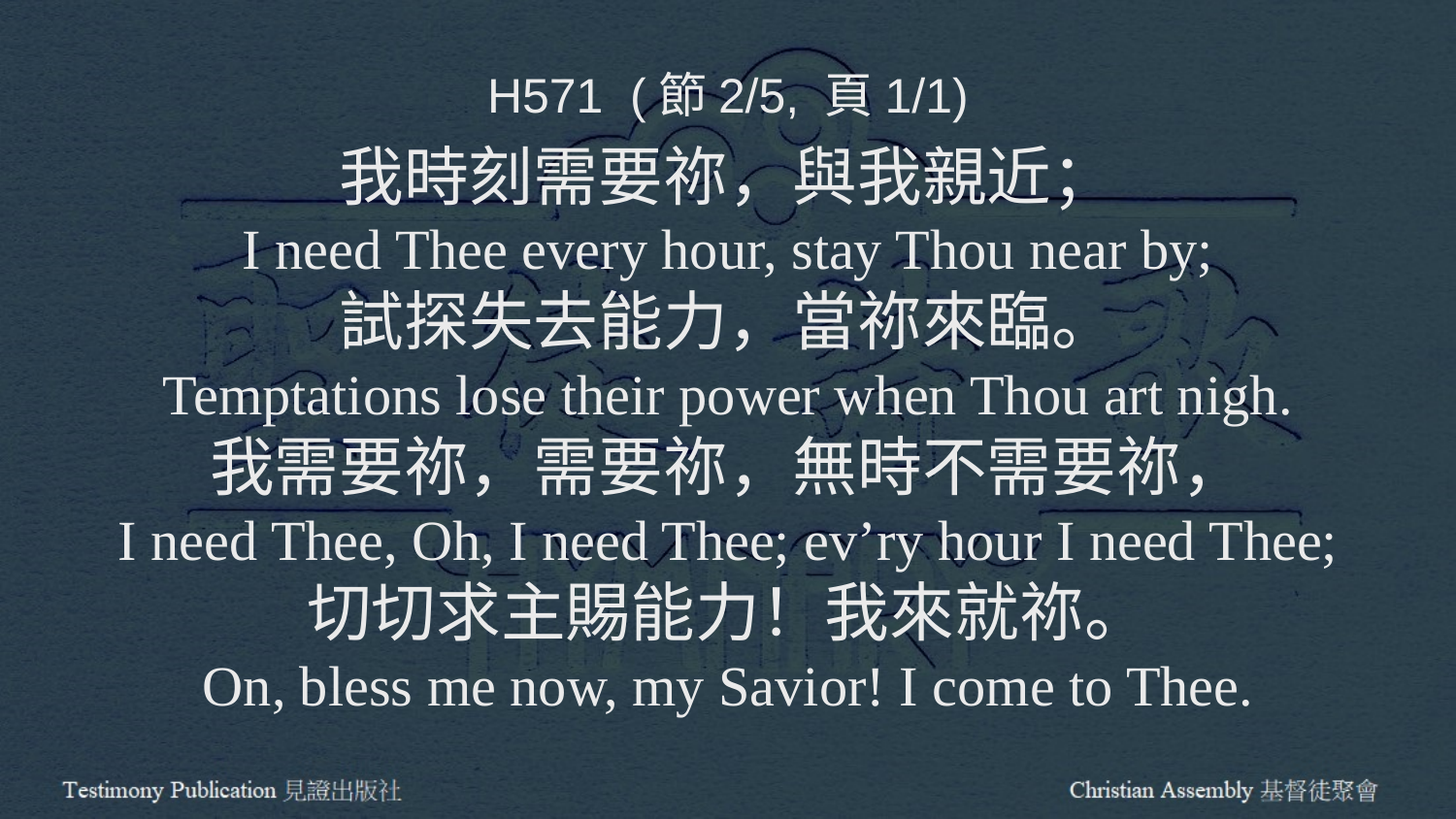

H571  (節2/5, 頁1/1)
我時刻需要祢，與我親近；
I need Thee every hour, stay Thou near by;
試探失去能力，當祢來臨。
Temptations lose their power when Thou art nigh.
我需要祢，需要祢，無時不需要祢，
I need Thee, Oh, I need Thee; ev’ry hour I need Thee;
切切求主賜能力！我來就祢。
On, bless me now, my Savior! I come to Thee.